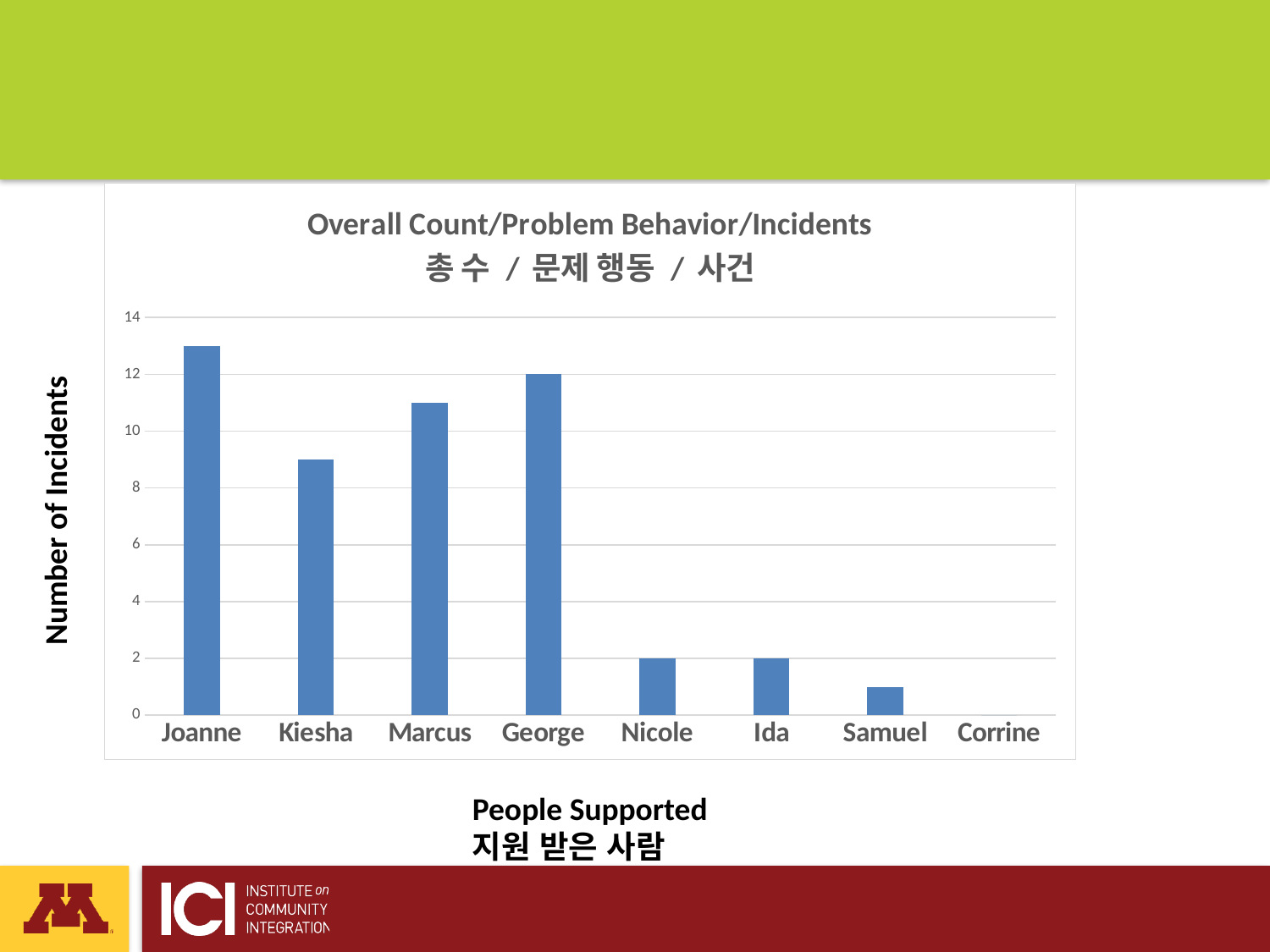

### Chart: Overall Count/Problem Behavior/Incidents
총 수 / 문제 행동 / 사건

| Category | Overall Count/Problem Bheavior/Inceidents |
|---|---|
| Joanne | 13.0 |
| Kiesha | 9.0 |
| Marcus | 11.0 |
| George | 12.0 |
| Nicole | 2.0 |
| Ida | 2.0 |
| Samuel | 1.0 |
| Corrine | 0.0 |
Number of Incidents
People Supported
지원 받은 사람